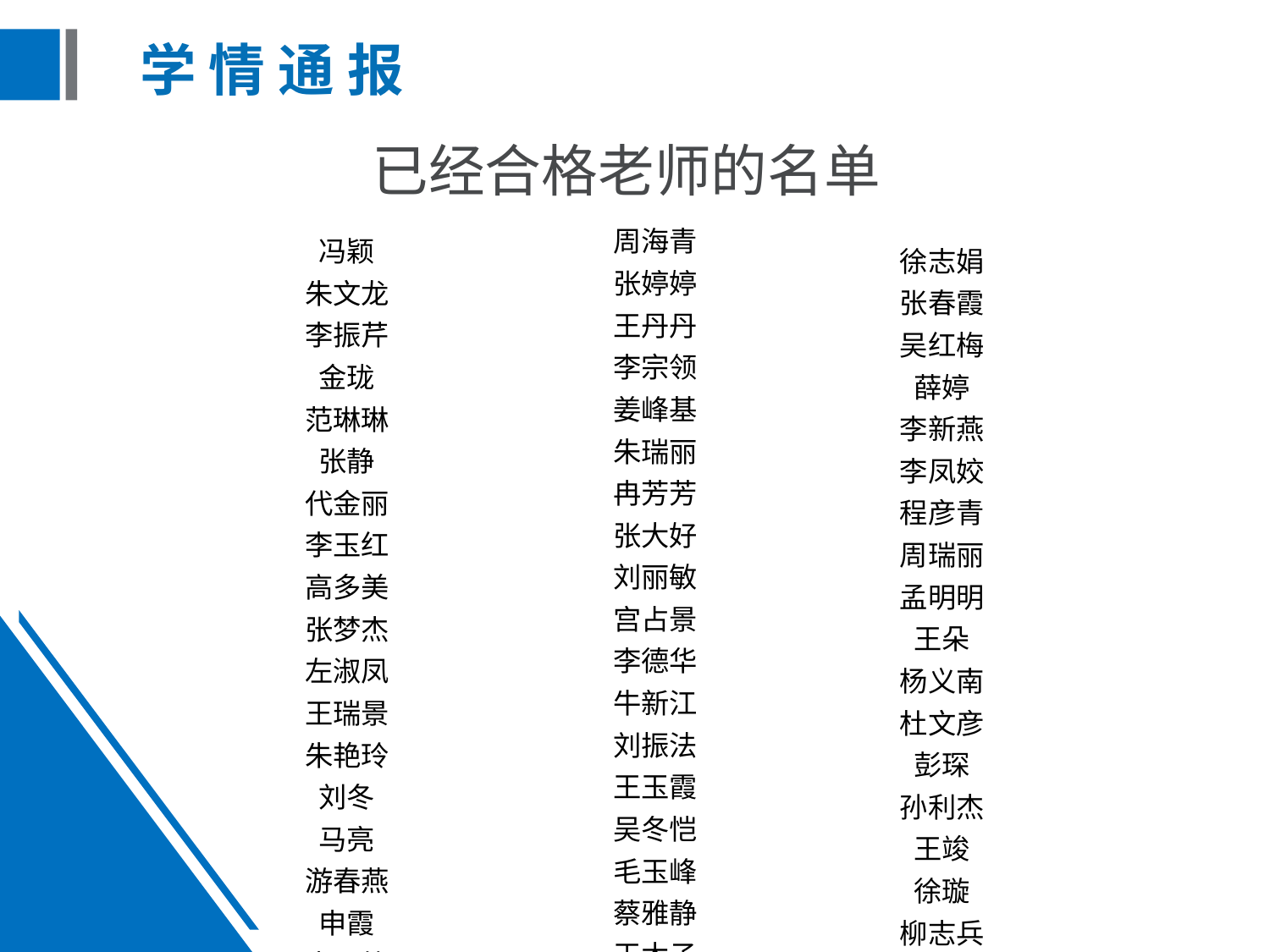

# 学 情 通 报
已经合格老师的名单
| 周海青 |
| --- |
| 张婷婷 |
| 王丹丹 |
| 李宗领 |
| 姜峰基 |
| 朱瑞丽 |
| 冉芳芳 |
| 张大好 |
| 刘丽敏 |
| 宫占景 |
| 李德华 |
| 牛新江 |
| 刘振法 |
| 王玉霞 |
| 吴冬恺 |
| 毛玉峰 |
| 蔡雅静 |
| 王木子 |
| 赵洪波 |
| 朱苏宁 |
| 冯颖 |
| --- |
| 朱文龙 |
| 李振芹 |
| 金珑 |
| 范琳琳 |
| 张静 |
| 代金丽 |
| 李玉红 |
| 高多美 |
| 张梦杰 |
| 左淑凤 |
| 王瑞景 |
| 朱艳玲 |
| 刘冬 |
| 马亮 |
| 游春燕 |
| 申霞 |
| 李孟竹 |
| 田海珍 |
| 徐志娟 |
| --- |
| 张春霞 |
| 吴红梅 |
| 薛婷 |
| 李新燕 |
| 李凤姣 |
| 程彦青 |
| 周瑞丽 |
| 孟明明 |
| 王朵 |
| 杨义南 |
| 杜文彦 |
| 彭琛 |
| 孙利杰 |
| 王竣 |
| 徐璇 |
| 柳志兵 |
| 林俊峰 |